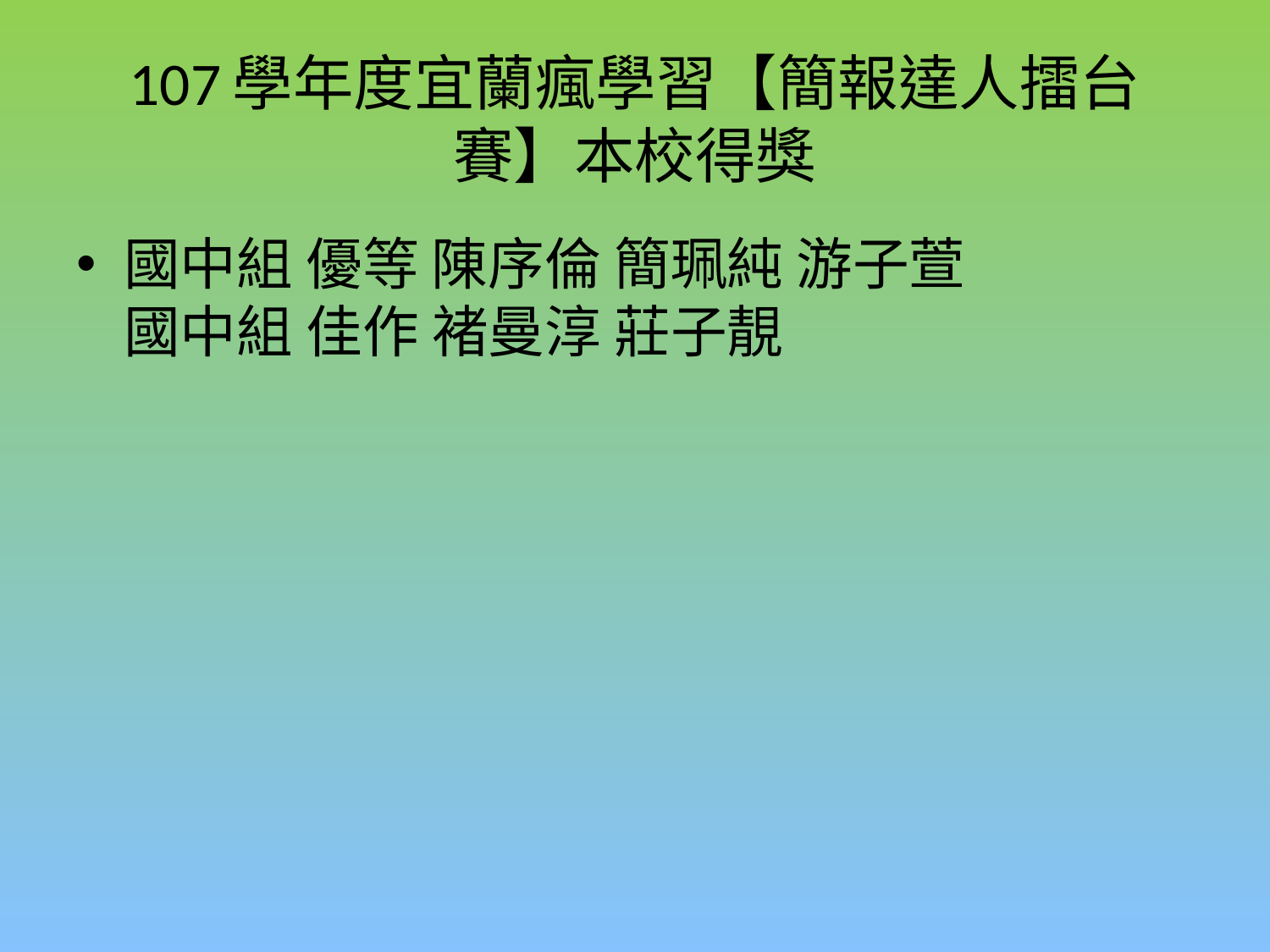

# 107學年度宜蘭瘋學習【簡報達人擂台賽】本校得獎
國中組 優等 陳序倫 簡珮純 游子萱
國中組 佳作 褚曼淳 莊子靚